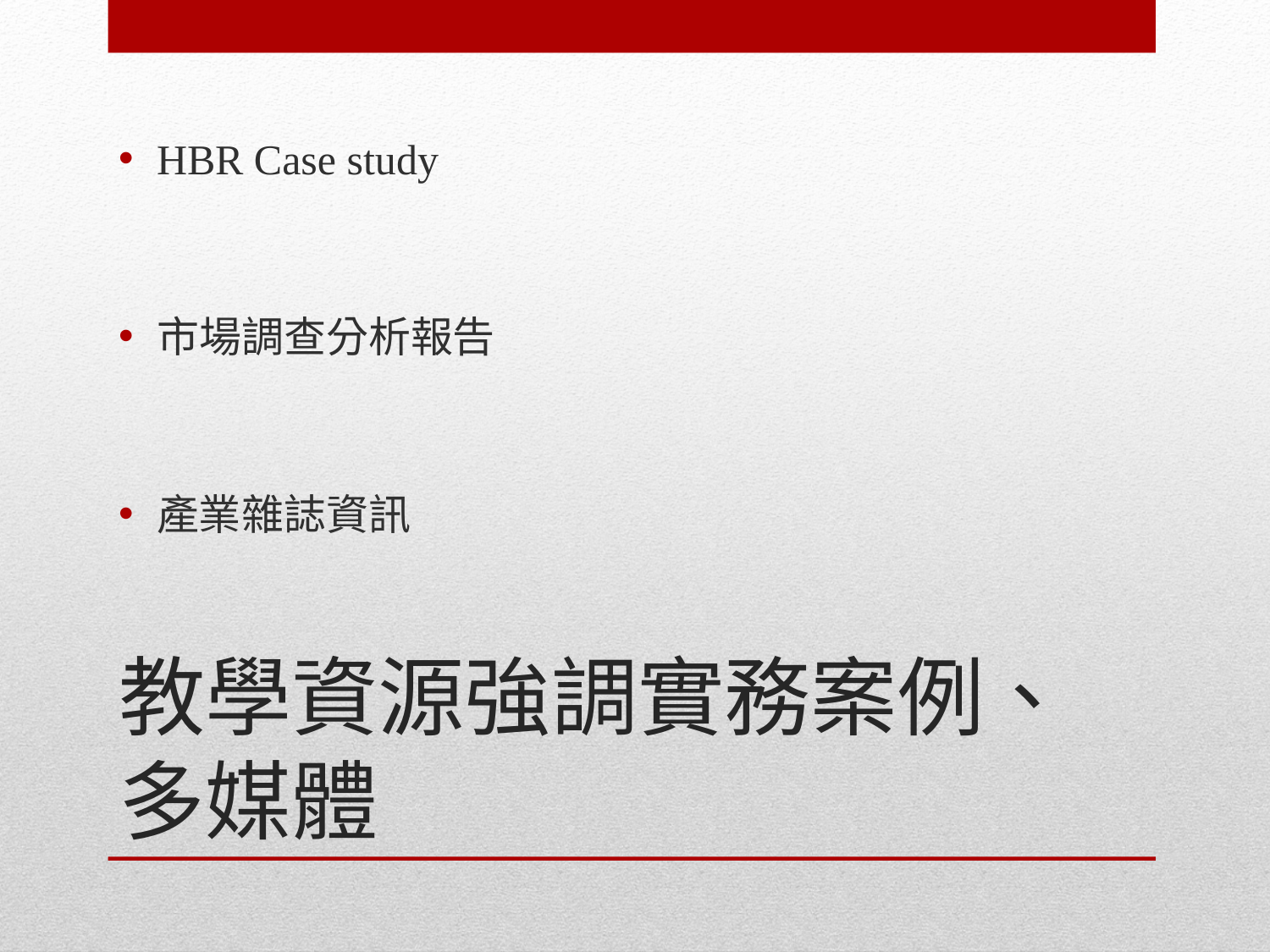

HBR Case study

市場調查分析報告

產業雜誌資訊

# 教學資源強調實務案例、多媒體